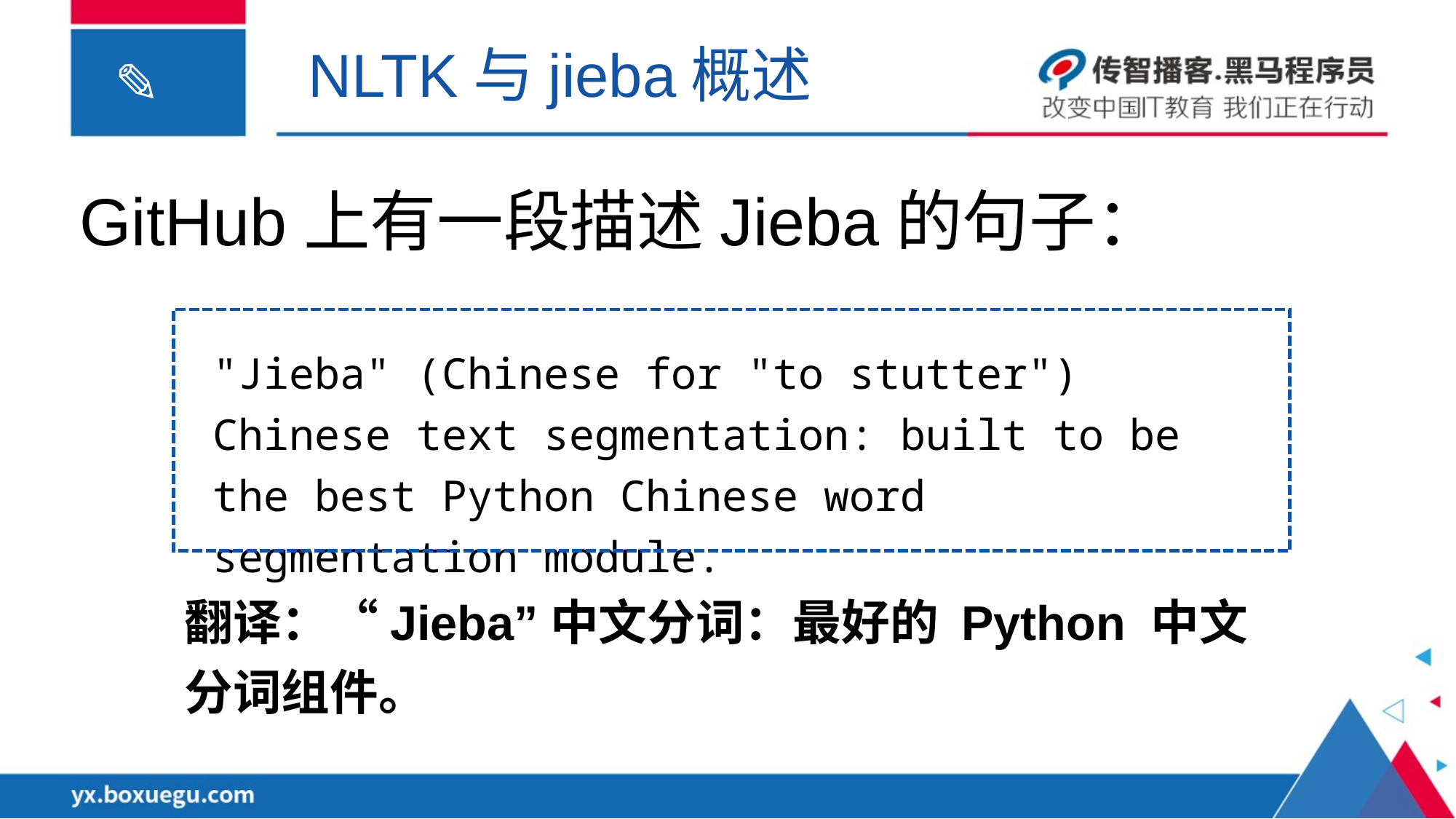

NLTK与jieba概述
GitHub上有一段描述Jieba的句子：

"Jieba" (Chinese for "to stutter") Chinese text segmentation: built to be the best Python Chinese word segmentation module.
翻译：“Jieba”中文分词：最好的 Python 中文分词组件。